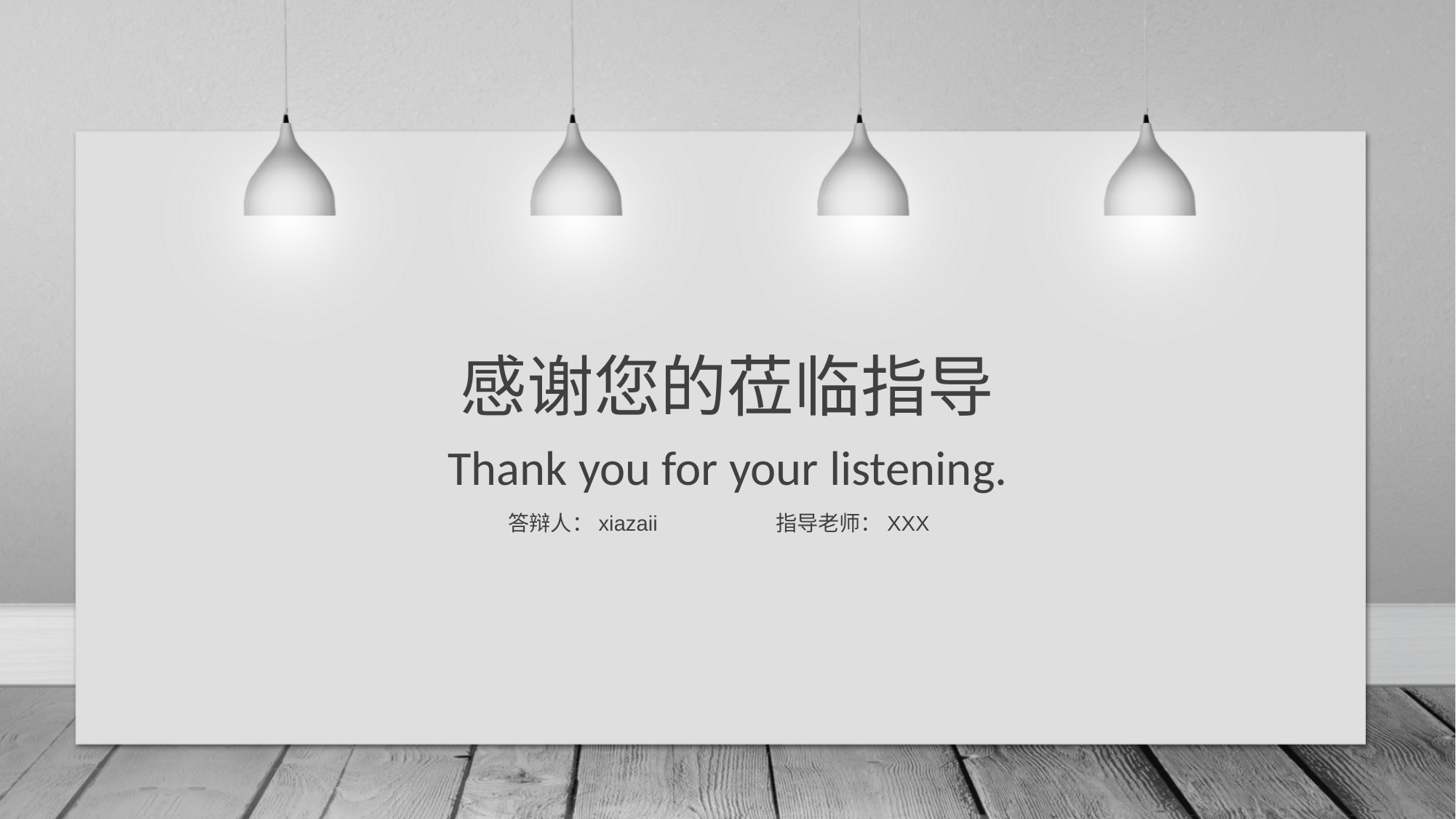

感谢您的莅临指导
指导老师：XXX
答辩人：xiazaii
Thank you for your listening.